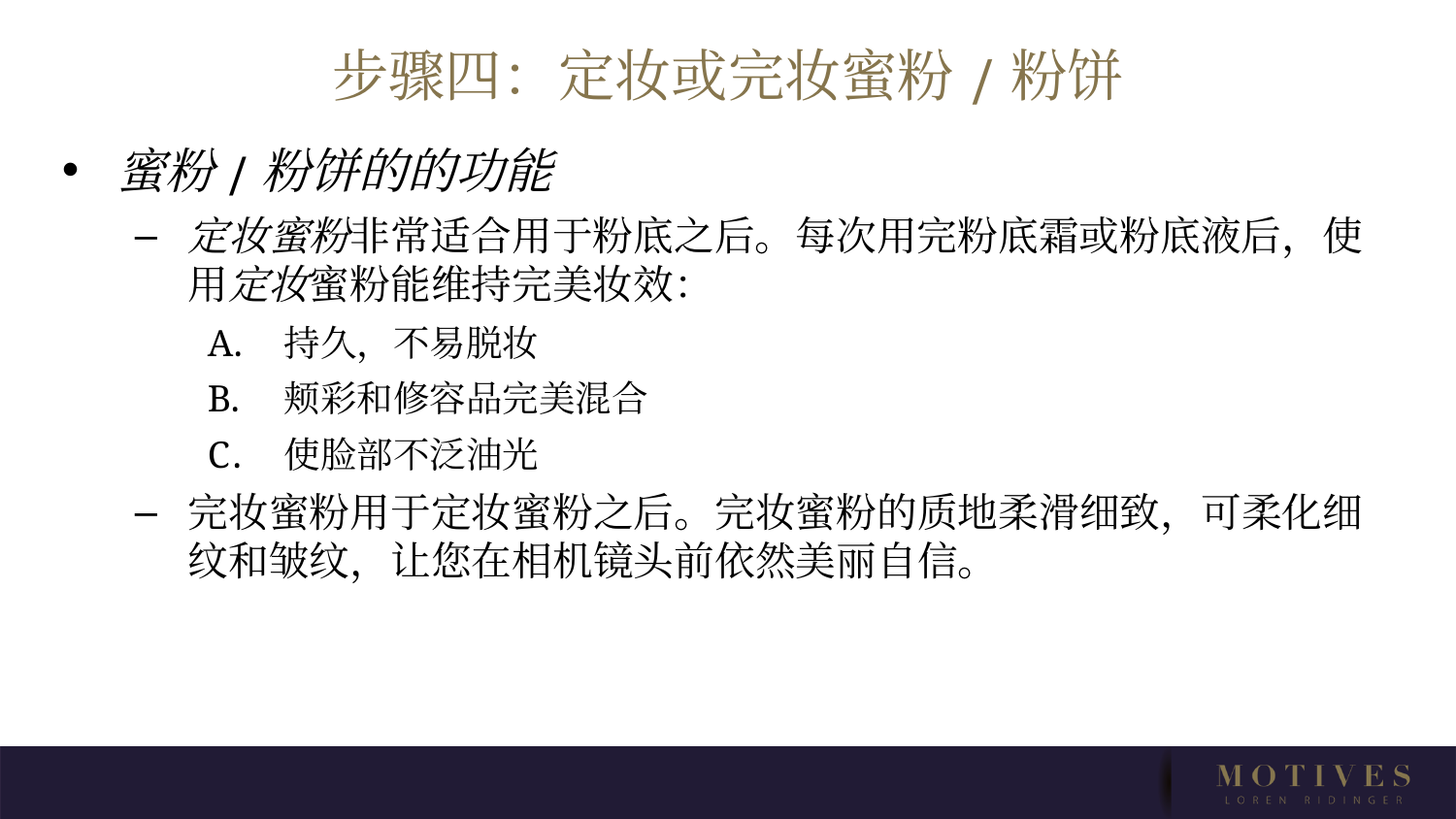

# 步骤四：定妆或完妆蜜粉/粉饼
蜜粉/粉饼的的功能
定妆蜜粉非常适合用于粉底之后。每次用完粉底霜或粉底液后，使用定妆蜜粉能维持完美妆效：
持久，不易脱妆
颊彩和修容品完美混合
使脸部不泛油光
完妆蜜粉用于定妆蜜粉之后。完妆蜜粉的质地柔滑细致，可柔化细纹和皱纹，让您在相机镜头前依然美丽自信。